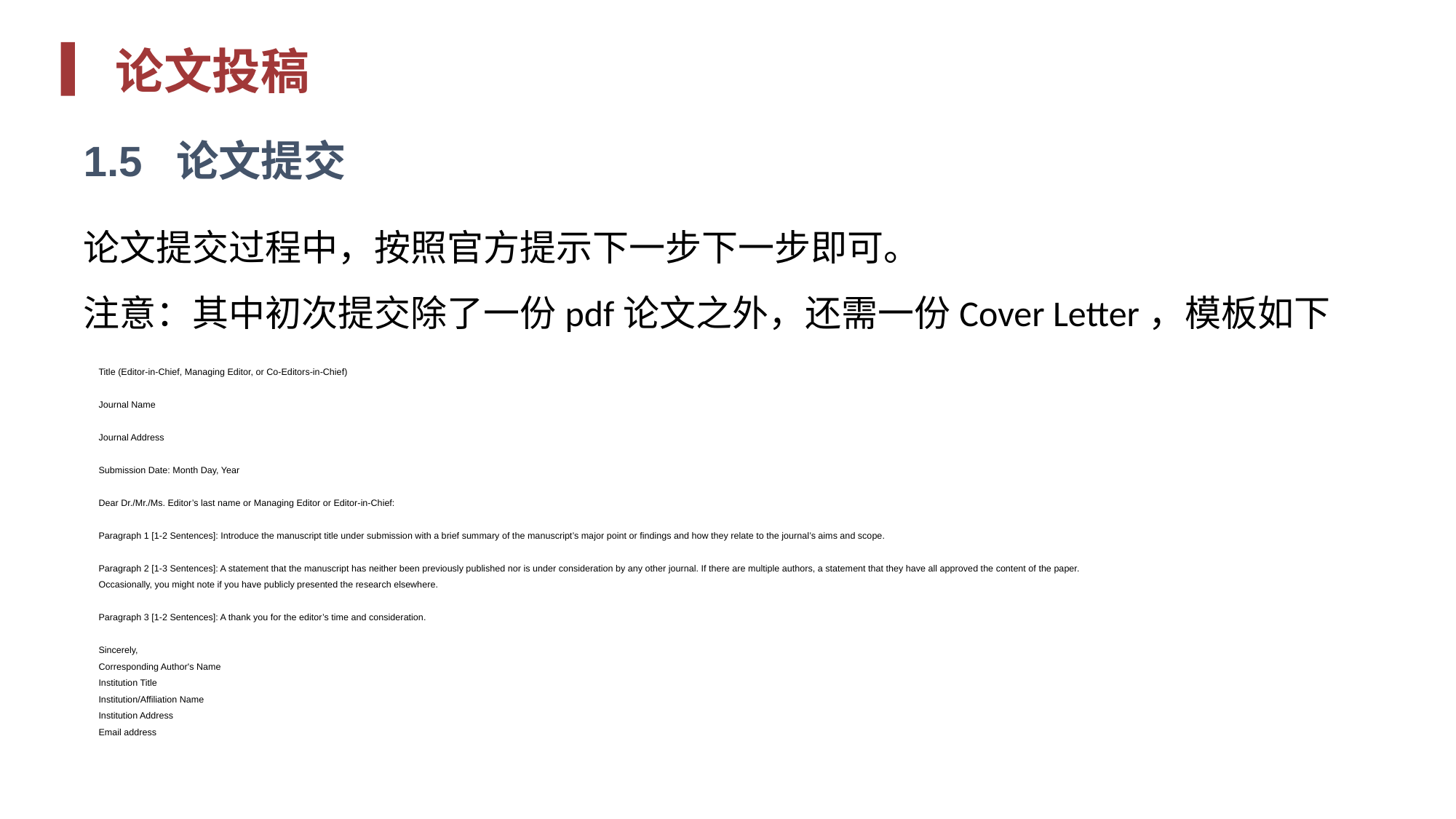

论文投稿
1.5  论文提交
论文提交过程中，按照官方提示下一步下一步即可。
注意：其中初次提交除了一份pdf论文之外，还需一份Cover Letter，模板如下
Title (Editor-in-Chief, Managing Editor, or Co-Editors-in-Chief)

Journal Name

Journal Address

Submission Date: Month Day, Year

Dear Dr./Mr./Ms. Editor’s last name or Managing Editor or Editor-in-Chief:

Paragraph 1 [1-2 Sentences]: Introduce the manuscript title under submission with a brief summary of the manuscript’s major point or findings and how they relate to the journal’s aims and scope.

Paragraph 2 [1-3 Sentences]: A statement that the manuscript has neither been previously published nor is under consideration by any other journal. If there are multiple authors, a statement that they have all approved the content of the paper. Occasionally, you might note if you have publicly presented the research elsewhere.

Paragraph 3 [1-2 Sentences]: A thank you for the editor’s time and consideration.

Sincerely,
Corresponding Author's Name
Institution Title
Institution/Affiliation Name
Institution Address
Email address
Telephone with country code